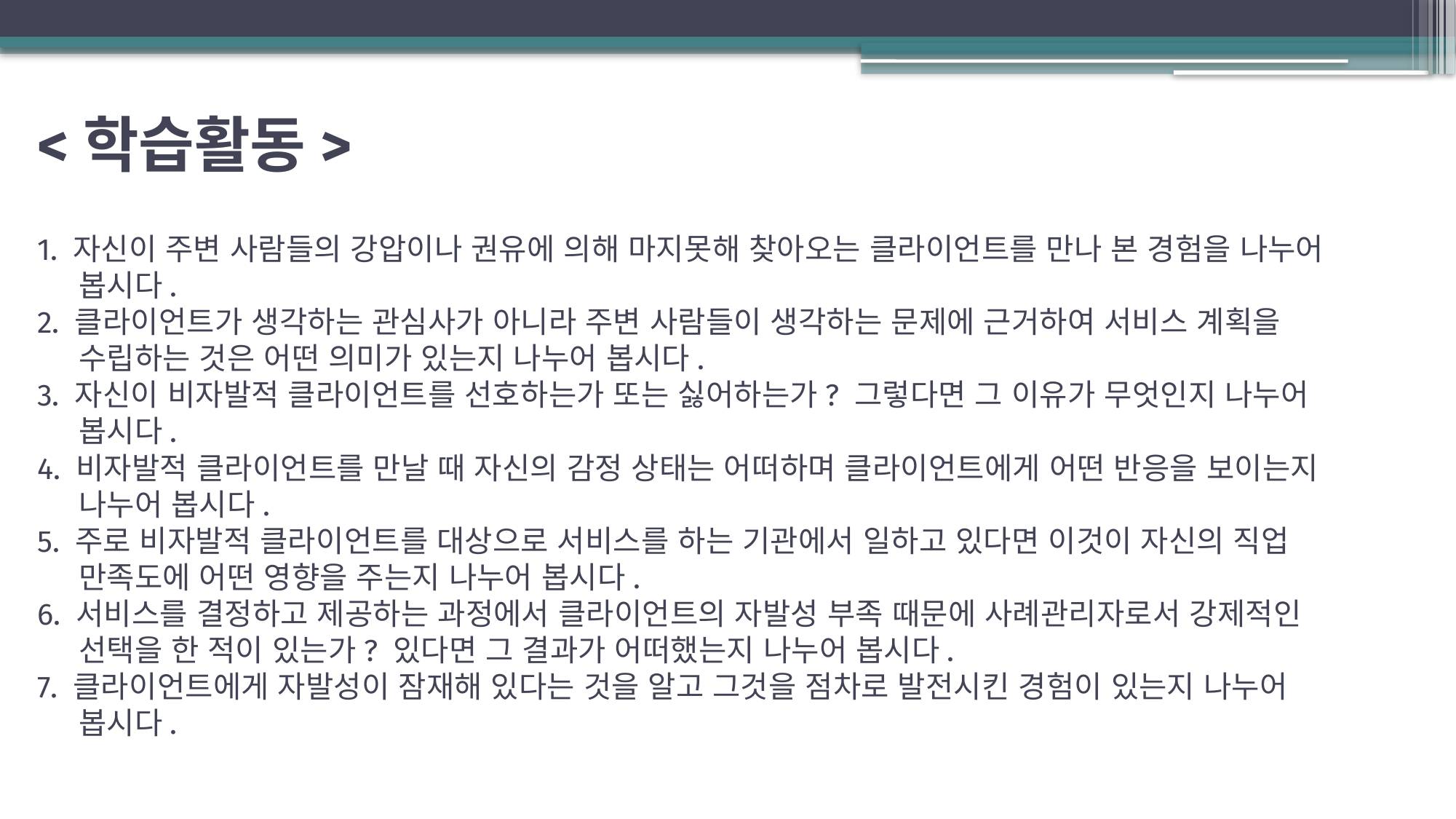

<학습활동>
1. 자신이 주변 사람들의 강압이나 권유에 의해 마지못해 찾아오는 클라이언트를 만나 본 경험을 나누어
    봅시다.
2. 클라이언트가 생각하는 관심사가 아니라 주변 사람들이 생각하는 문제에 근거하여 서비스 계획을
    수립하는 것은 어떤 의미가 있는지 나누어 봅시다.
3. 자신이 비자발적 클라이언트를 선호하는가 또는 싫어하는가? 그렇다면 그 이유가 무엇인지 나누어
    봅시다.
4. 비자발적 클라이언트를 만날 때 자신의 감정 상태는 어떠하며 클라이언트에게 어떤 반응을 보이는지
    나누어 봅시다.
5. 주로 비자발적 클라이언트를 대상으로 서비스를 하는 기관에서 일하고 있다면 이것이 자신의 직업
    만족도에 어떤 영향을 주는지 나누어 봅시다.
6. 서비스를 결정하고 제공하는 과정에서 클라이언트의 자발성 부족 때문에 사례관리자로서 강제적인
    선택을 한 적이 있는가? 있다면 그 결과가 어떠했는지 나누어 봅시다.
7. 클라이언트에게 자발성이 잠재해 있다는 것을 알고 그것을 점차로 발전시킨 경험이 있는지 나누어
    봅시다.